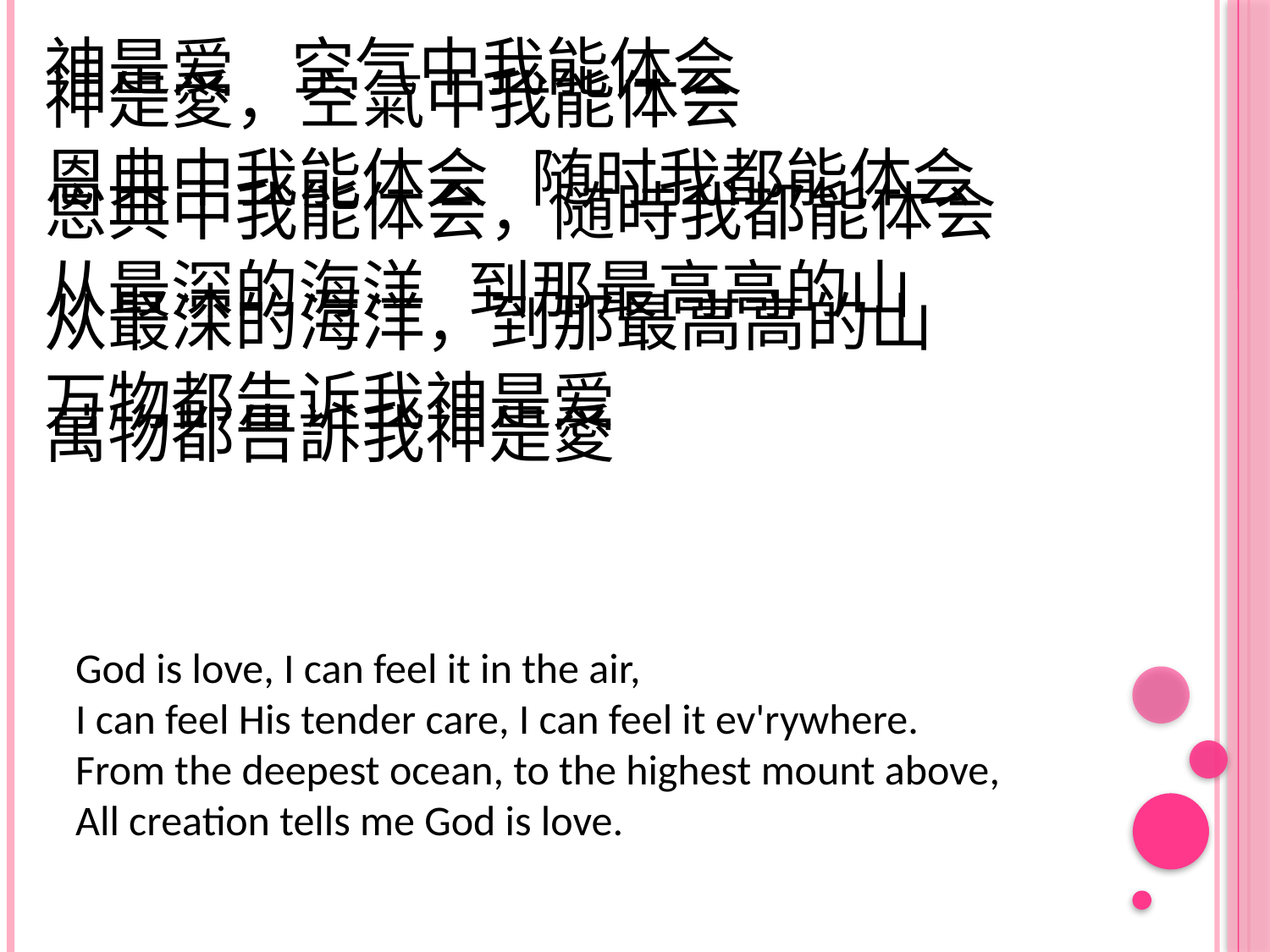

神是爱    空气中我能体会
恩典中我能体会   随时我都能体会
从最深的海洋   到那最高高的山
万物都告诉我神是爱
神是愛，空氣中我能体会
恩典中我能体会，随時我都能体会
从最深的海洋，到那最高高的山
萬物都告訴我神是愛
God is love, I can feel it in the air,
I can feel His tender care, I can feel it ev'rywhere.
From the deepest ocean, to the highest mount above,
All creation tells me God is love.